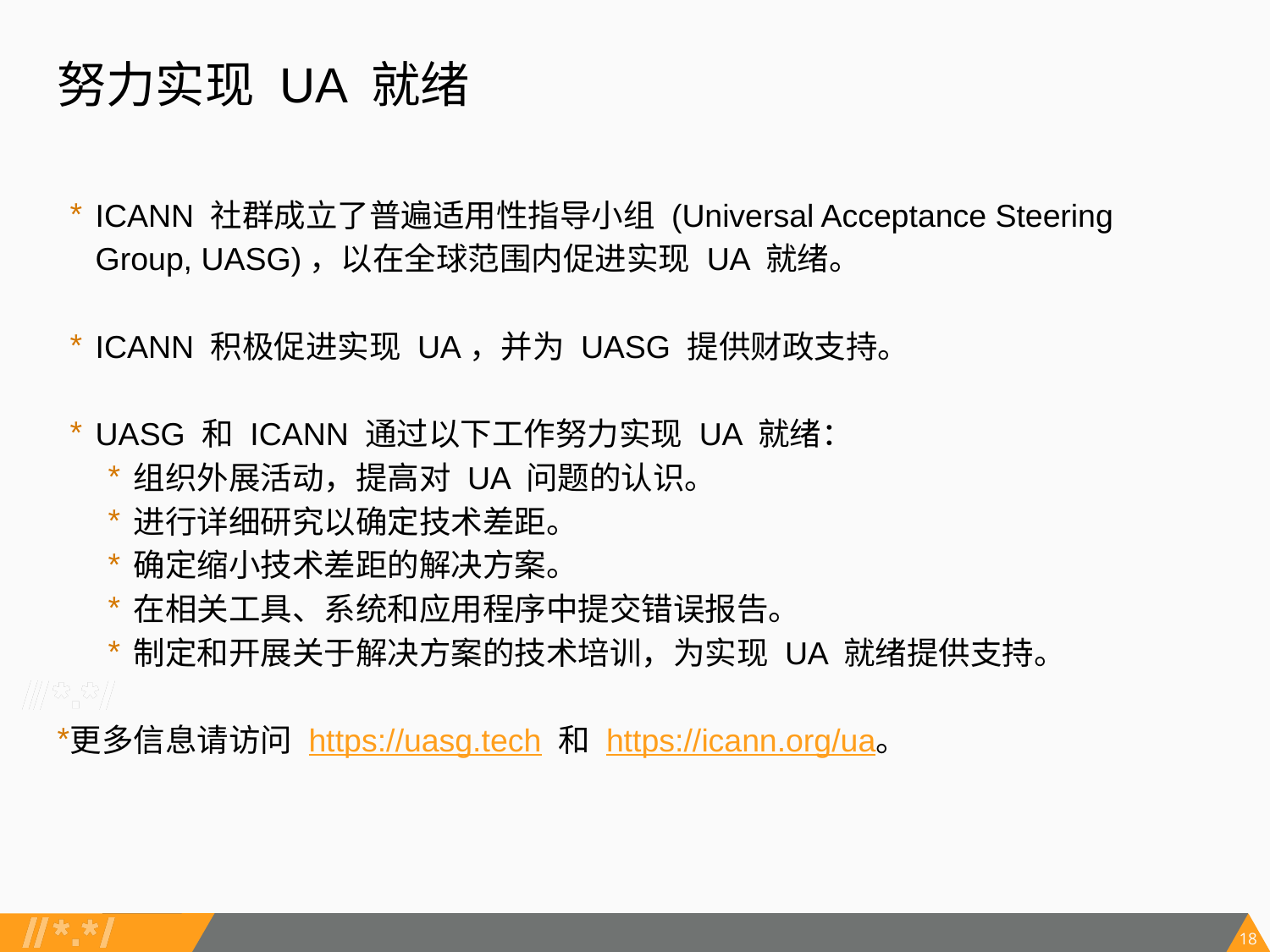

# 努力实现 UA 就绪
ICANN 社群成立了普遍适用性指导小组 (Universal Acceptance Steering Group, UASG)，以在全球范围内促进实现 UA 就绪。

ICANN 积极促进实现 UA，并为 UASG 提供财政支持。

UASG 和 ICANN 通过以下工作努力实现 UA 就绪：
组织外展活动，提高对 UA 问题的认识。
进行详细研究以确定技术差距。
确定缩小技术差距的解决方案。
在相关工具、系统和应用程序中提交错误报告。
制定和开展关于解决方案的技术培训，为实现 UA 就绪提供支持。

更多信息请访问 https://uasg.tech 和 https://icann.org/ua。